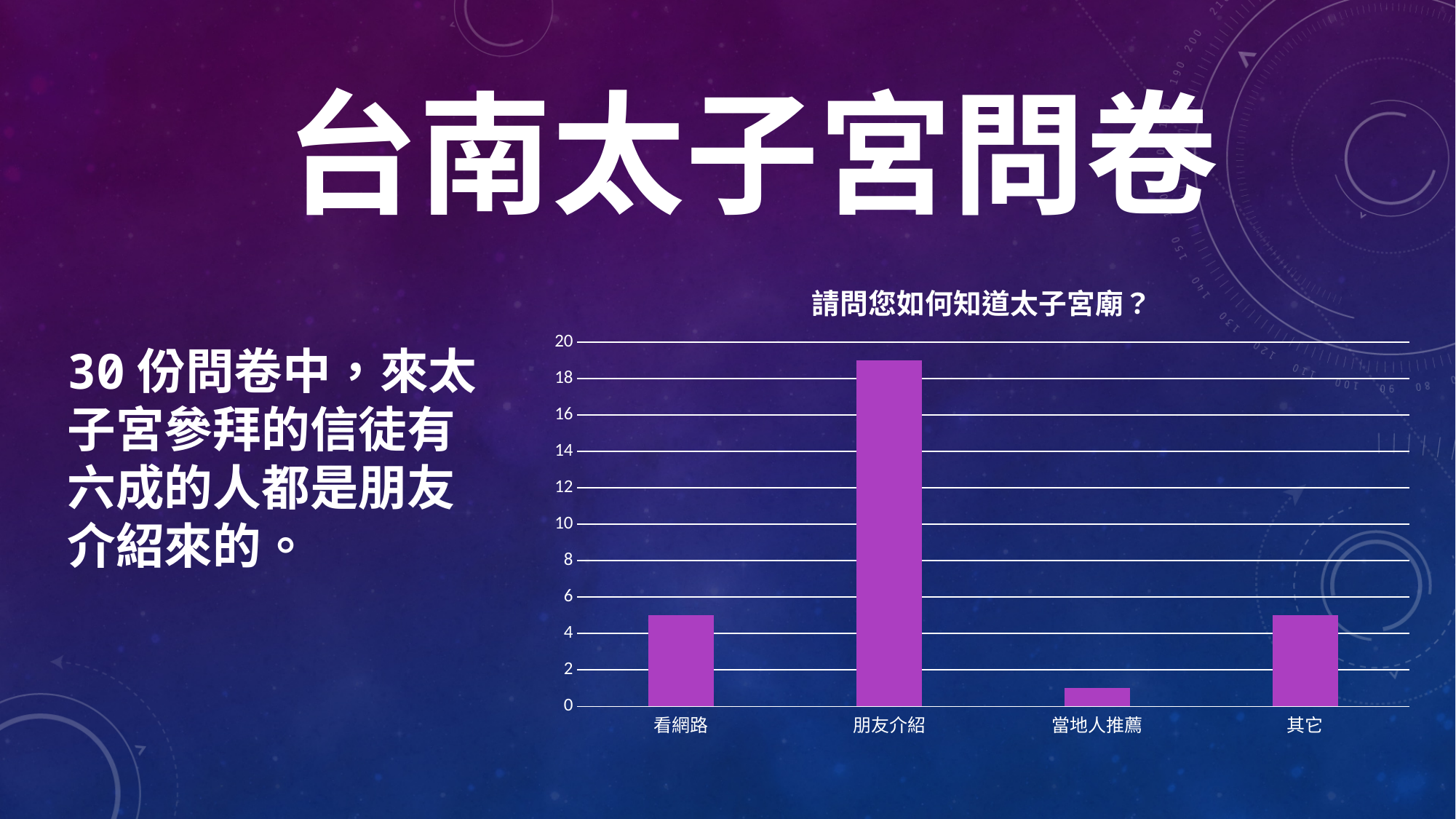

# 台南太子宮問卷

### Chart:

| Category | 請問您如何知道太子宮廟？ |
|---|---|
| 看網路 | 5.0 |
| 朋友介紹 | 19.0 |
| 當地人推薦 | 1.0 |
| 其它 | 5.0 |
30份問卷中，來太子宮參拜的信徒有六成的人都是朋友介紹來的。